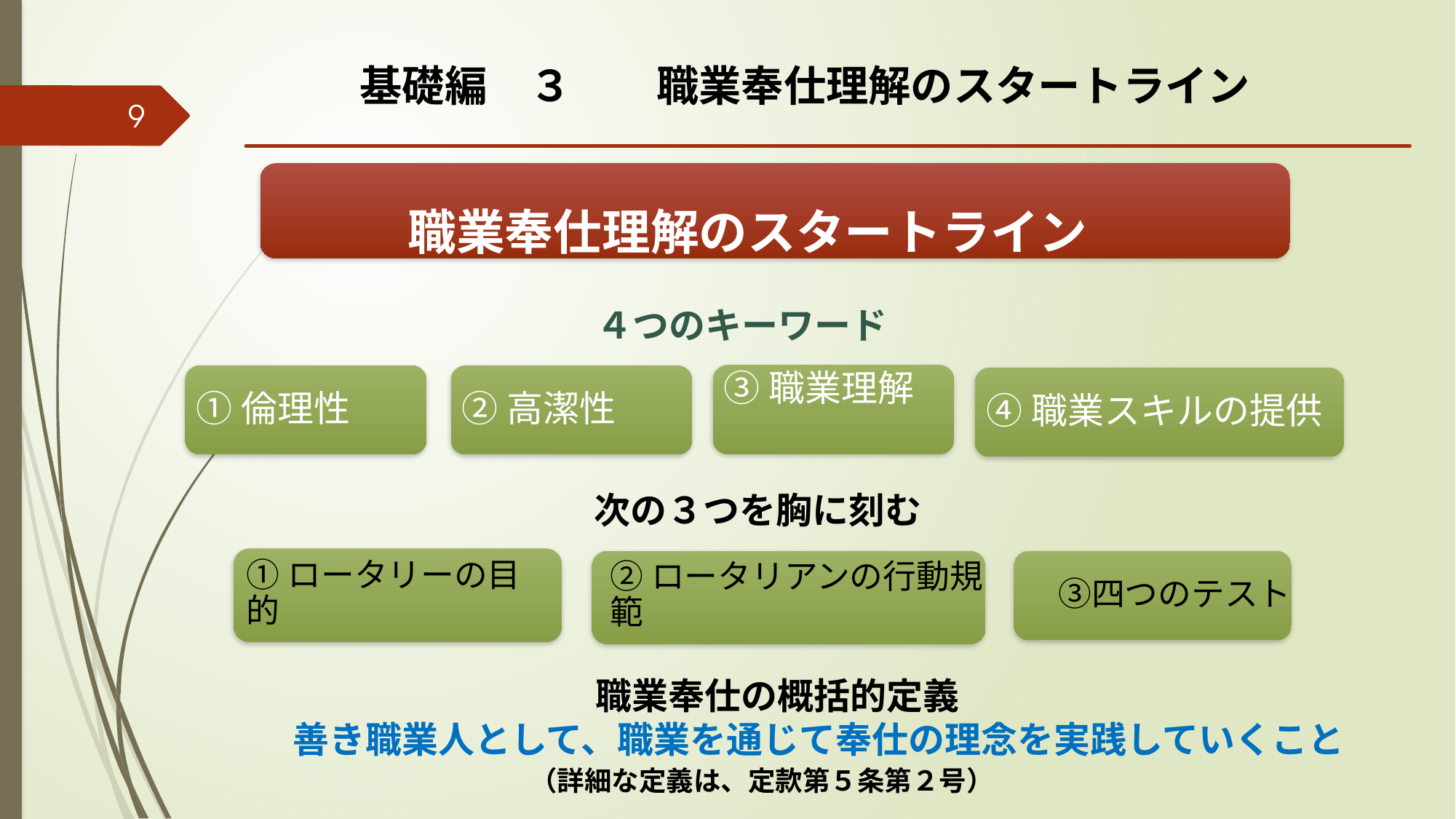

基礎編　３　　職業奉仕理解のスタートライン
9

　職業奉仕理解のスタートライン
　　　　　４つのキーワード

③職業理解

①倫理性

②高潔性

④職業スキルの提供
次の３つを胸に刻む

①ロータリーの目的

②ロータリアンの行動規範

　③四つのテスト

　　　　　　　　　　　　　　職業奉仕の概括的定義
　善き職業人として、職業を通じて奉仕の理念を実践していくこと
　　　　　　　　　（詳細な定義は、定款第５条第２号）